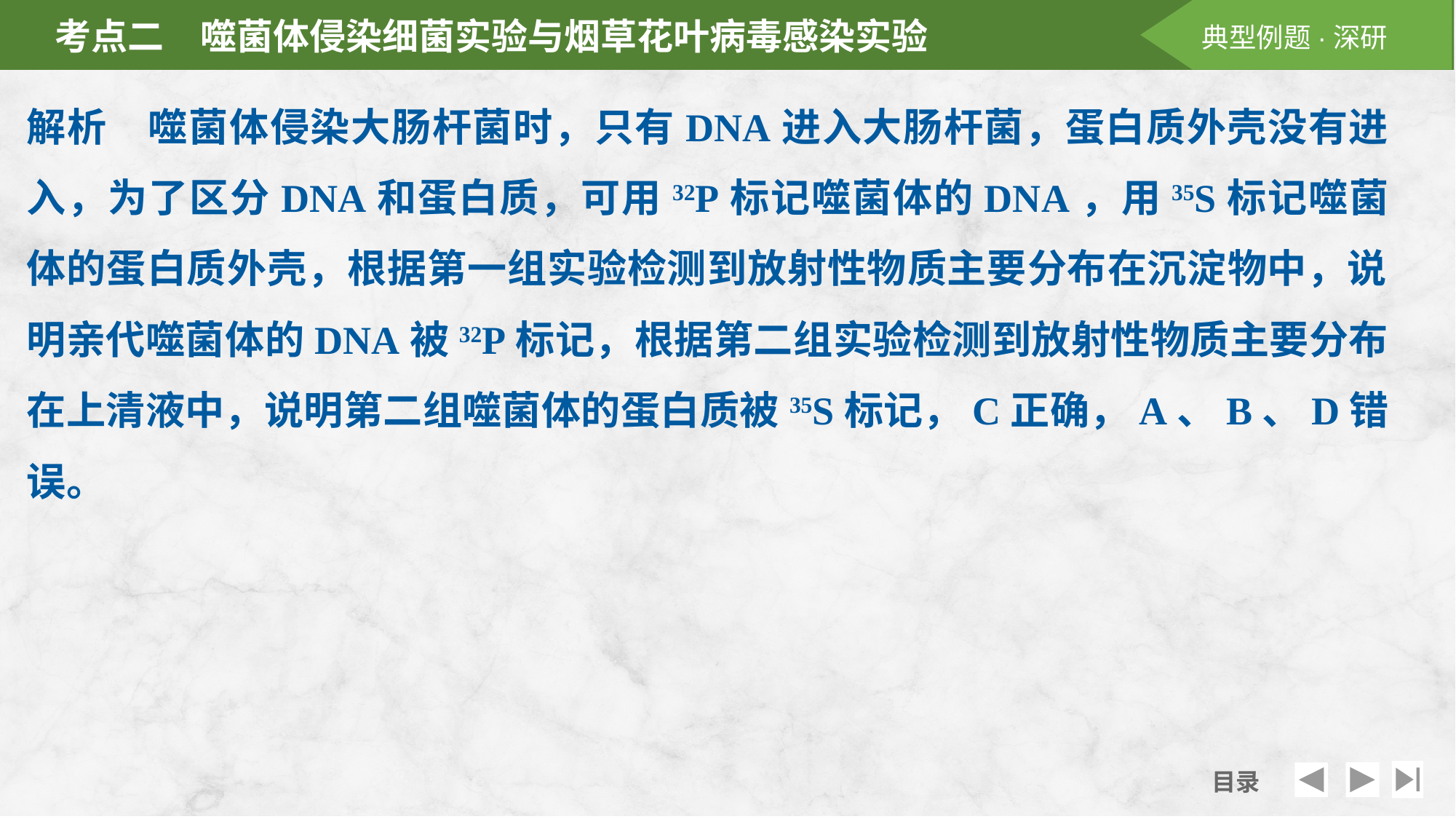

解析　噬菌体侵染大肠杆菌时，只有DNA进入大肠杆菌，蛋白质外壳没有进入，为了区分DNA和蛋白质，可用32P标记噬菌体的DNA，用35S标记噬菌体的蛋白质外壳，根据第一组实验检测到放射性物质主要分布在沉淀物中，说明亲代噬菌体的DNA被32P标记，根据第二组实验检测到放射性物质主要分布在上清液中，说明第二组噬菌体的蛋白质被35S标记，C正确，A、B、D错误。